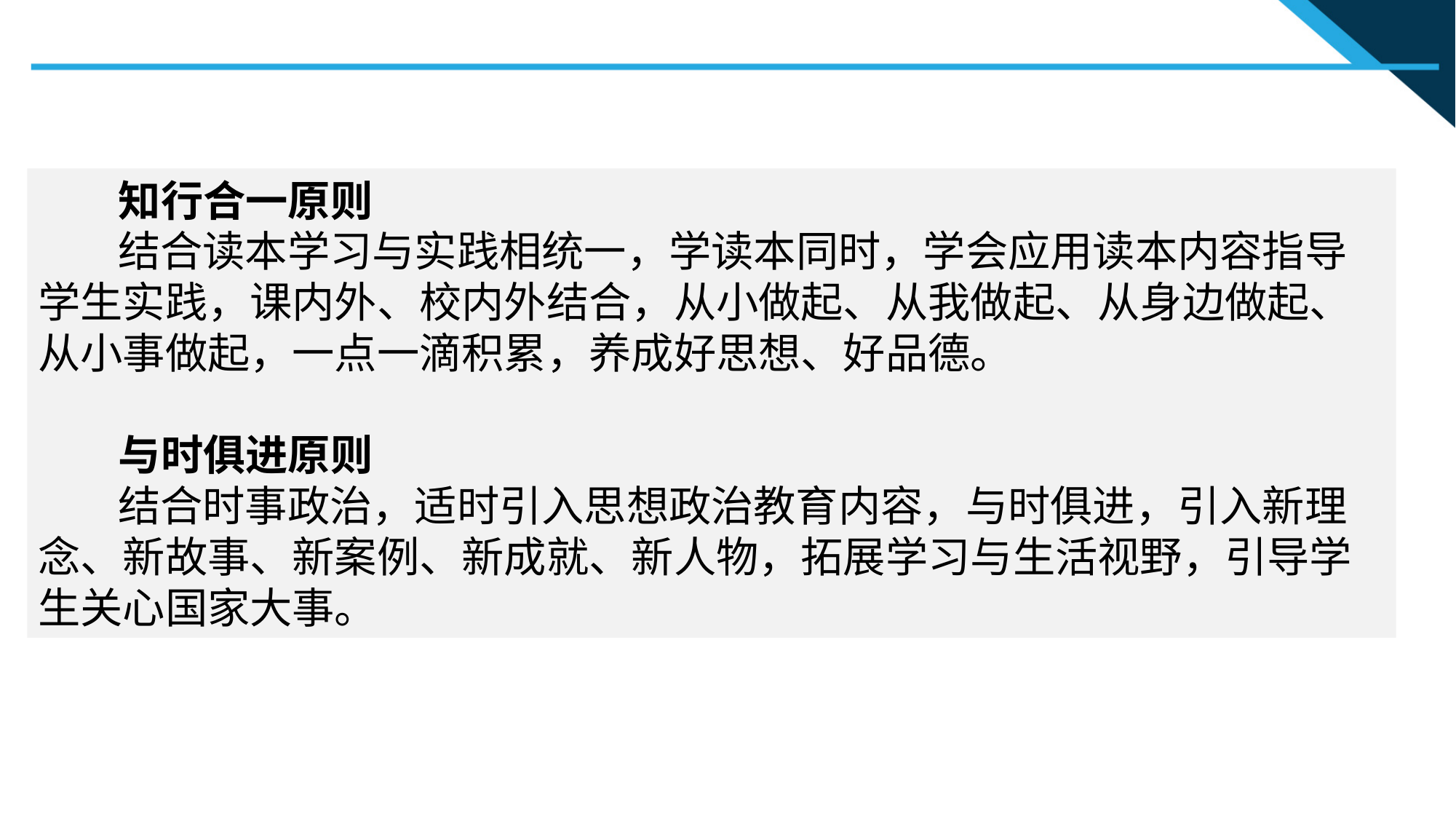

知行合一原则
    结合读本学习与实践相统一，学读本同时，学会应用读本内容指导学生实践，课内外、校内外结合，从小做起、从我做起、从身边做起、从小事做起，一点一滴积累，养成好思想、好品德。

    与时俱进原则
    结合时事政治，适时引入思想政治教育内容，与时俱进，引入新理念、新故事、新案例、新成就、新人物，拓展学习与生活视野，引导学生关心国家大事。